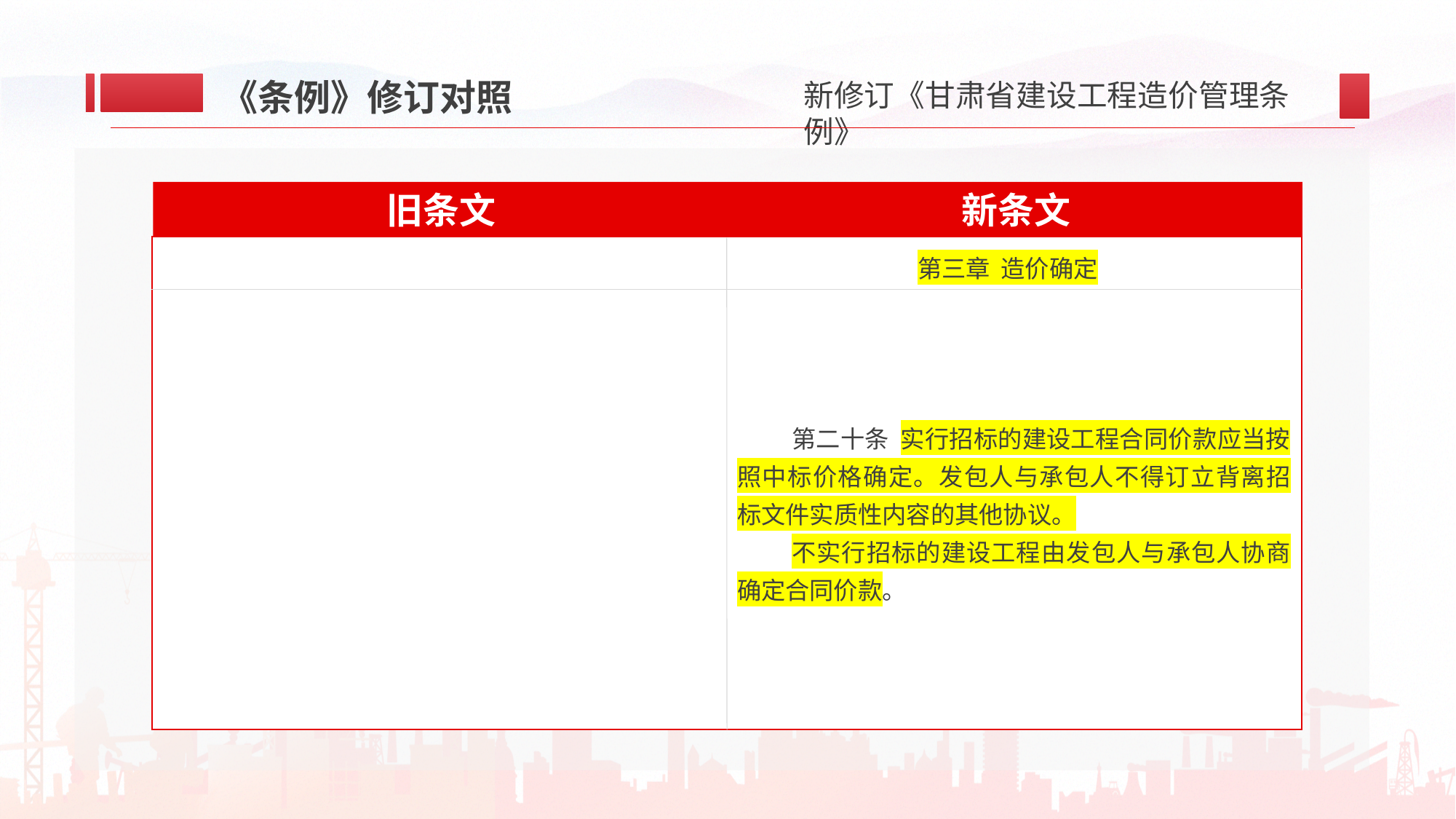

《条例》修订对照
新条文
旧条文

第二十条  实行招标的建设工程合同价款应当按照中标价格确定。发包人与承包人不得订立背离招标文件实质性内容的其他协议。
不实行招标的建设工程由发包人与承包人协商确定合同价款。
第三章  造价确定